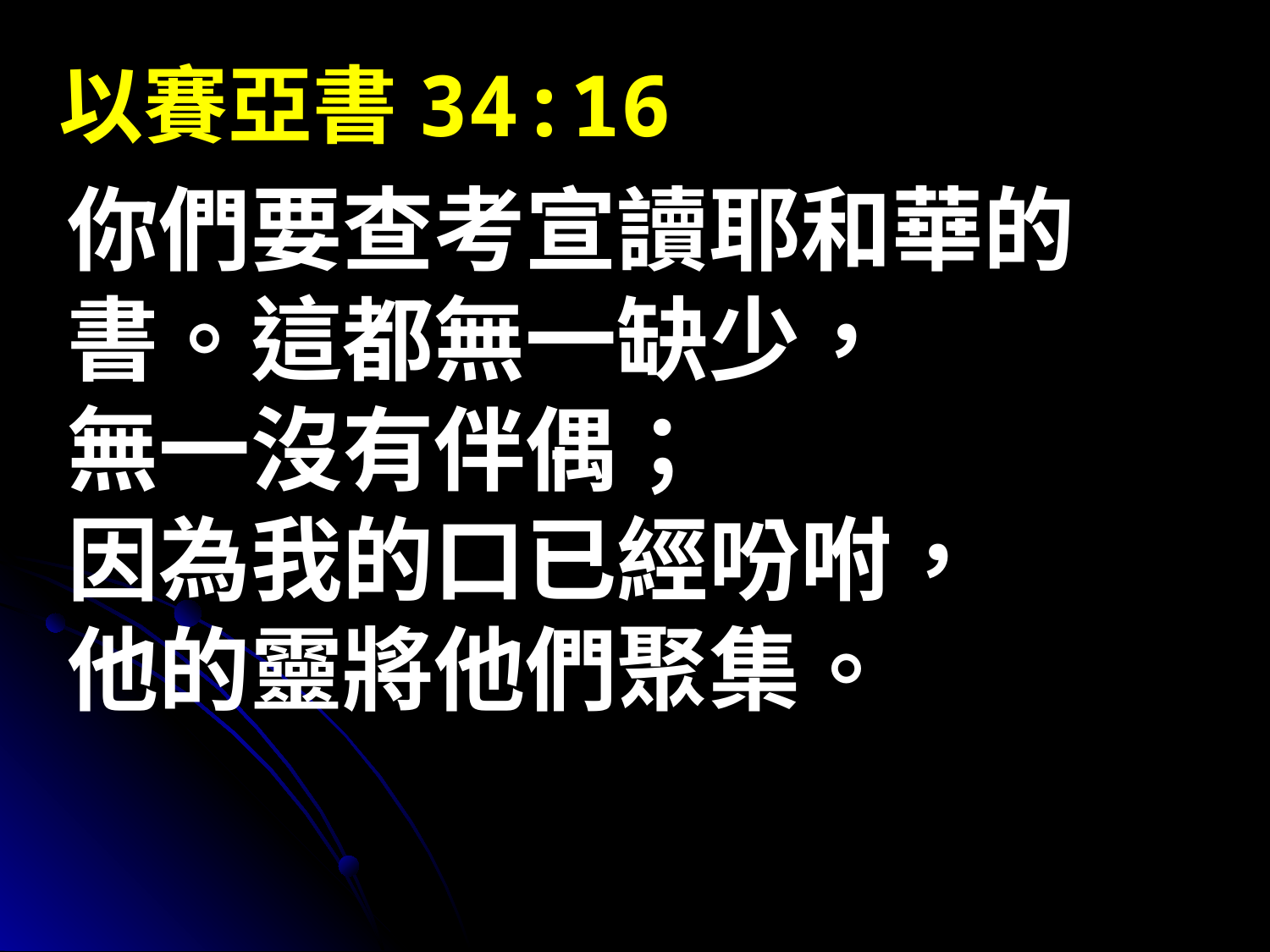

以賽亞書34:16
你們要查考宣讀耶和華的書。這都無一缺少，
無一沒有伴偶；
因為我的口已經吩咐，
他的靈將他們聚集。